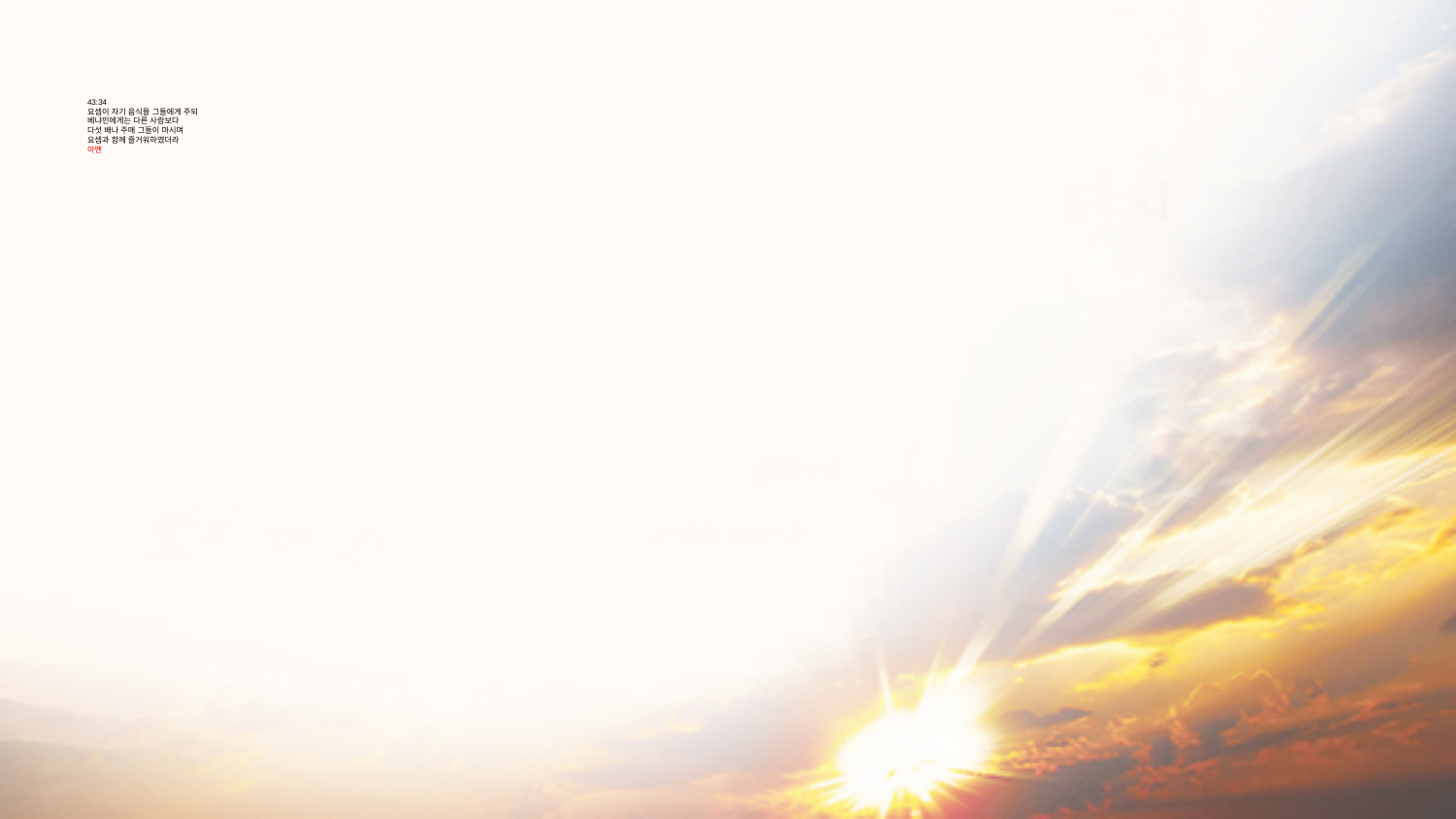

# 43:34 요셉이 자기 음식을 그들에게 주되 베냐민에게는 다른 사람보다 다섯 배나 주매 그들이 마시며 요셉과 함께 즐거워하였더라 아멘